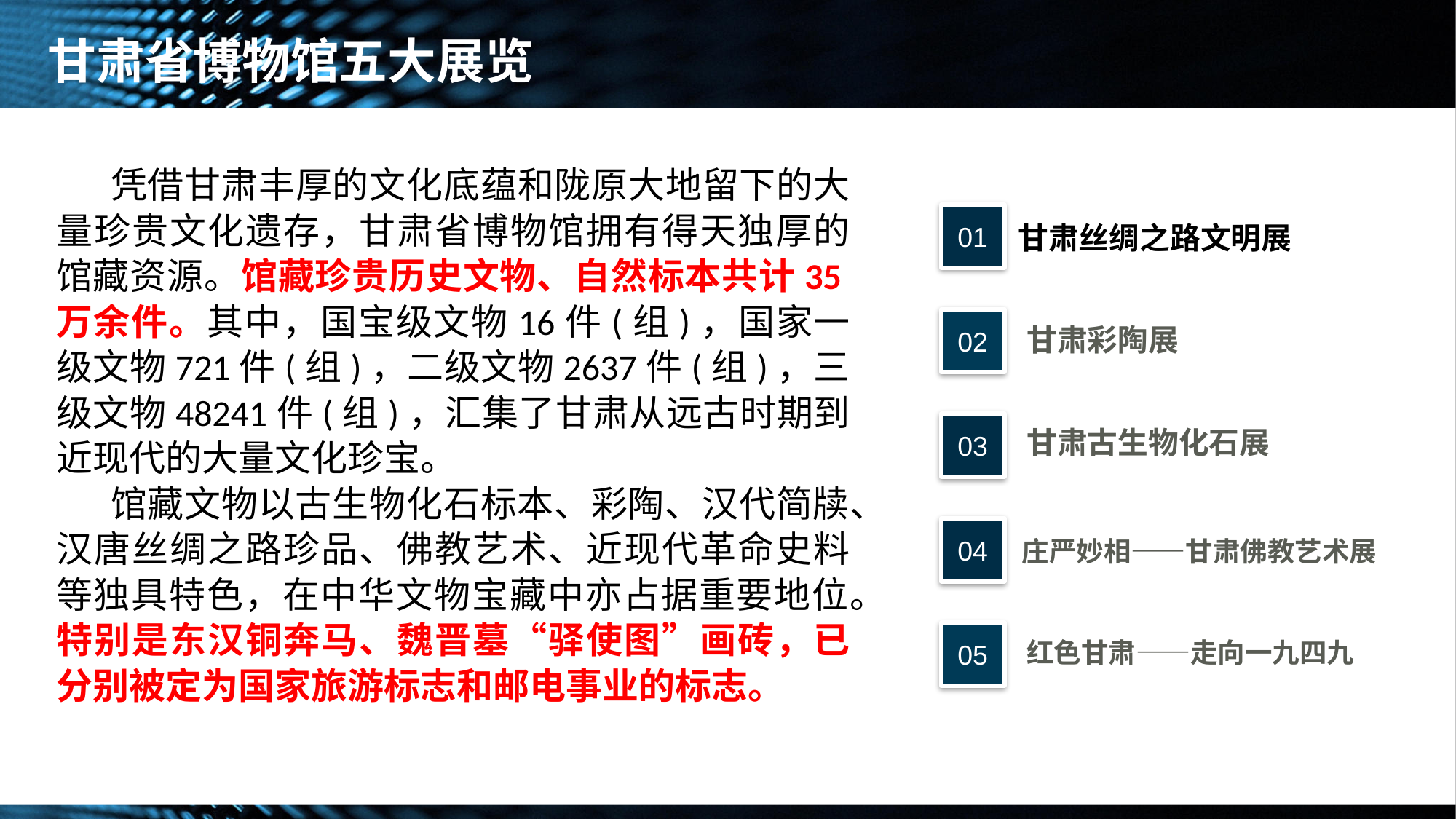

# 甘肃省博物馆五大展览
凭借甘肃丰厚的文化底蕴和陇原大地留下的大量珍贵文化遗存，甘肃省博物馆拥有得天独厚的馆藏资源。馆藏珍贵历史文物、自然标本共计35万余件。其中，国宝级文物16件(组)，国家一级文物721件(组)，二级文物2637件(组)，三级文物48241件(组)，汇集了甘肃从远古时期到近现代的大量文化珍宝。
馆藏文物以古生物化石标本、彩陶、汉代简牍、汉唐丝绸之路珍品、佛教艺术、近现代革命史料等独具特色，在中华文物宝藏中亦占据重要地位。特别是东汉铜奔马、魏晋墓“驿使图”画砖，已分别被定为国家旅游标志和邮电事业的标志。

01
甘肃丝绸之路文明展

02
甘肃彩陶展

03
甘肃古生物化石展

04
庄严妙相——甘肃佛教艺术展

05
红色甘肃——走向一九四九